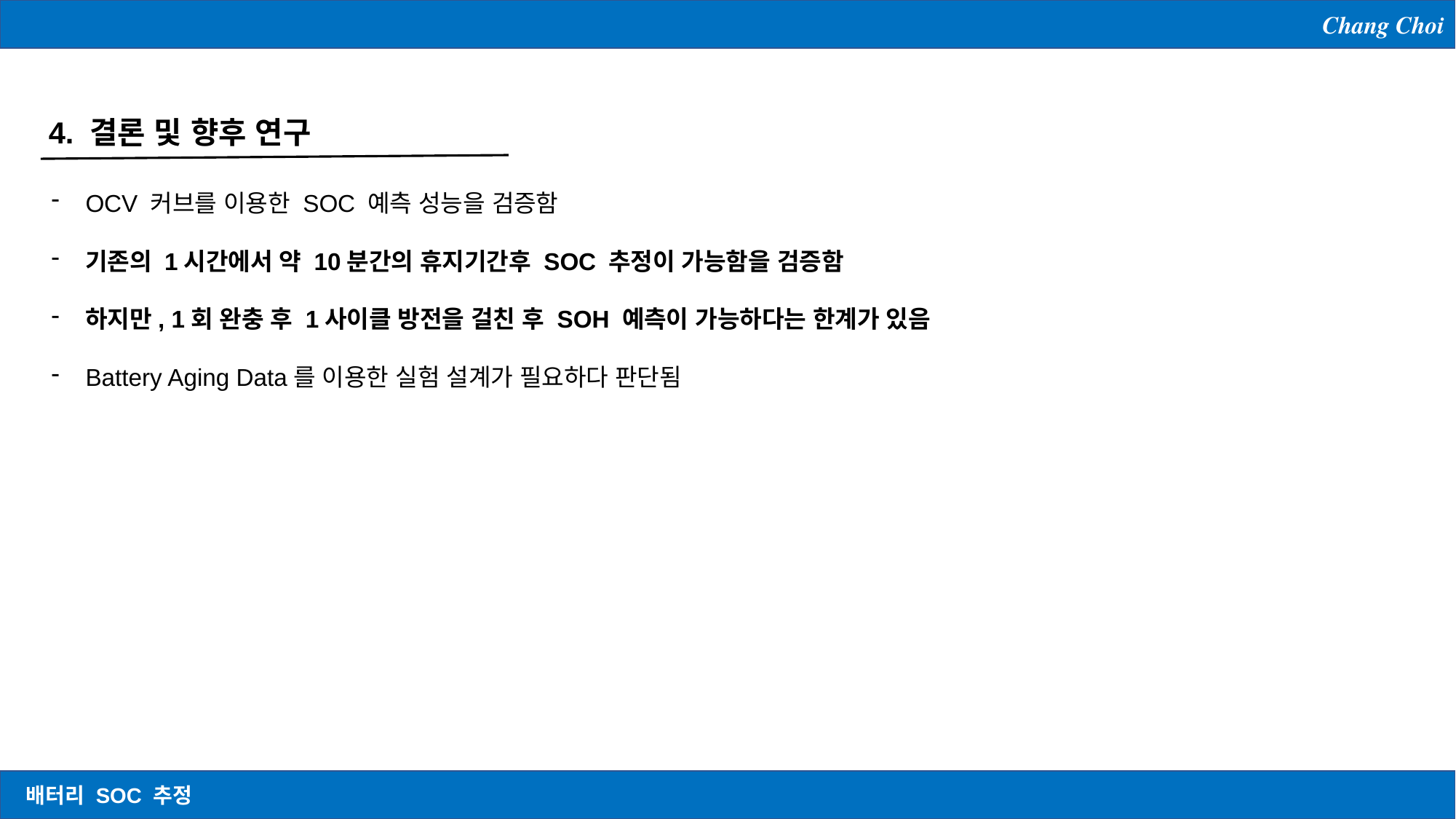

Chang Choi
4. 결론 및 향후 연구
OCV 커브를 이용한 SOC 예측 성능을 검증함

기존의 1시간에서 약 10분간의 휴지기간후 SOC 추정이 가능함을 검증함

하지만, 1회 완충 후 1사이클 방전을 걸친 후 SOH 예측이 가능하다는 한계가 있음

Battery Aging Data를 이용한 실험 설계가 필요하다 판단됨

배터리 SOC 추정